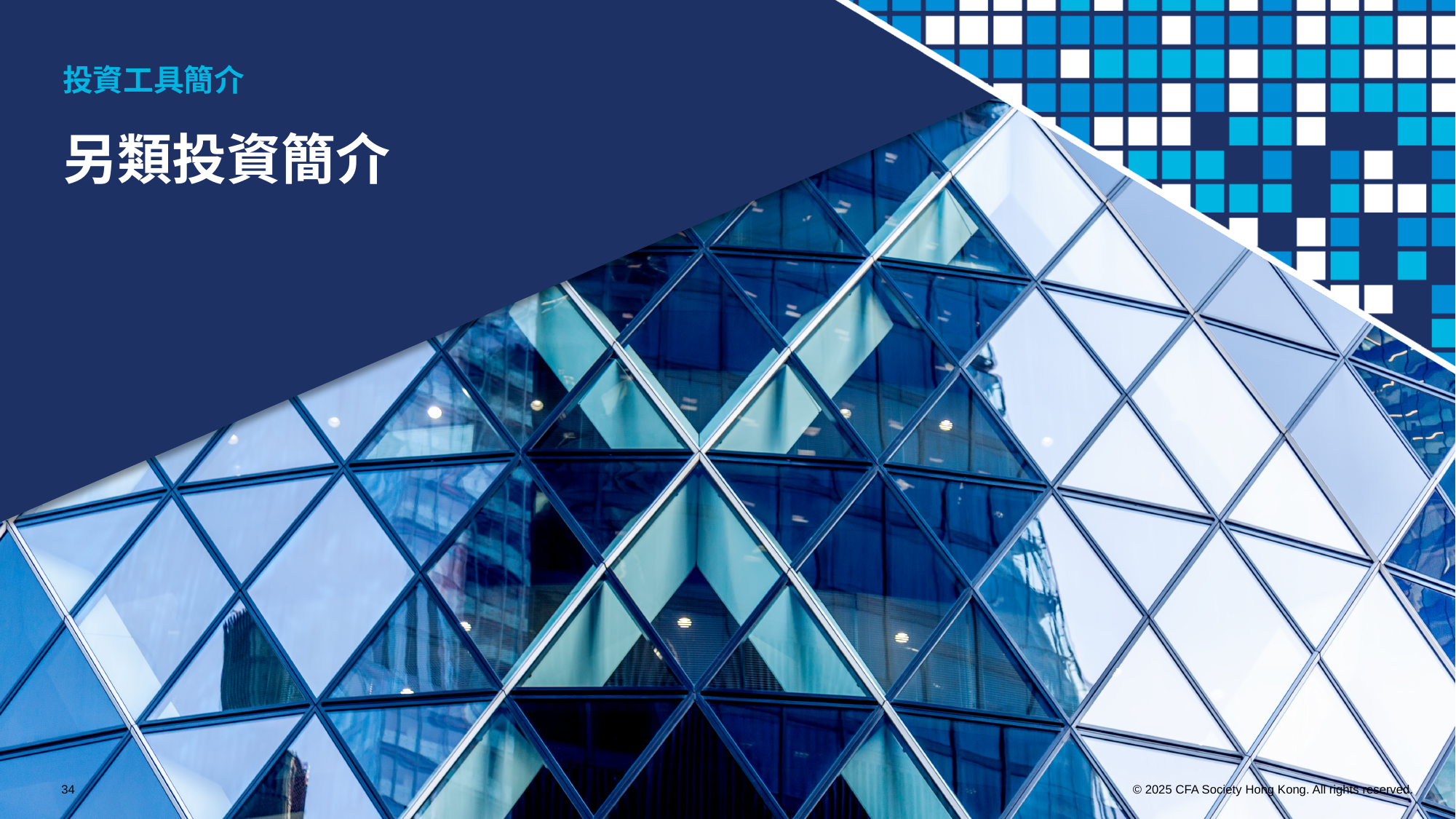

投資工具簡介
另類投資簡介
34
© 2025 CFA Society Hong Kong. All rights reserved.